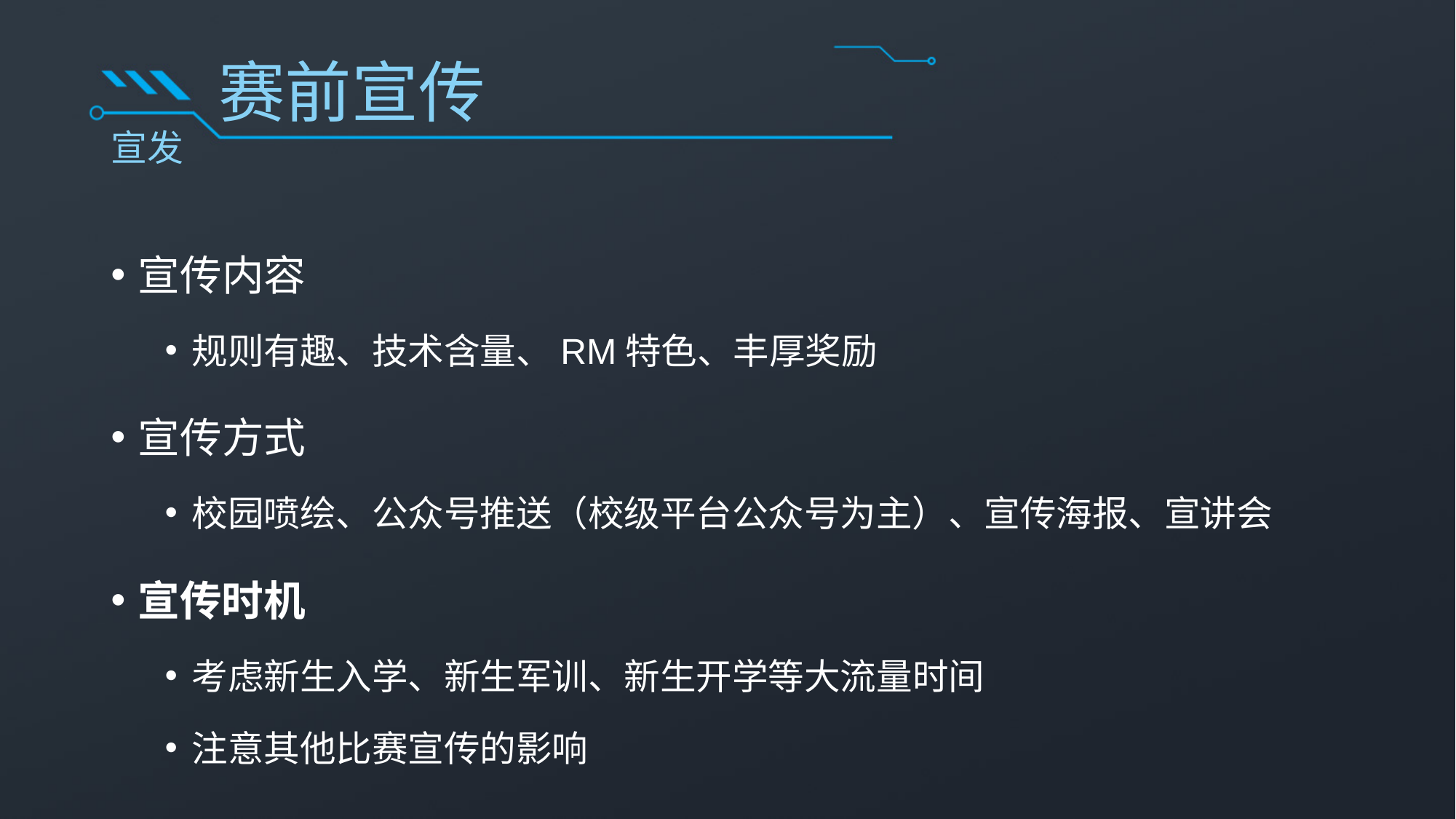

# 赛前宣传
宣发
宣传内容
规则有趣、技术含量、RM特色、丰厚奖励
宣传方式
校园喷绘、公众号推送（校级平台公众号为主）、宣传海报、宣讲会
宣传时机
考虑新生入学、新生军训、新生开学等大流量时间
注意其他比赛宣传的影响